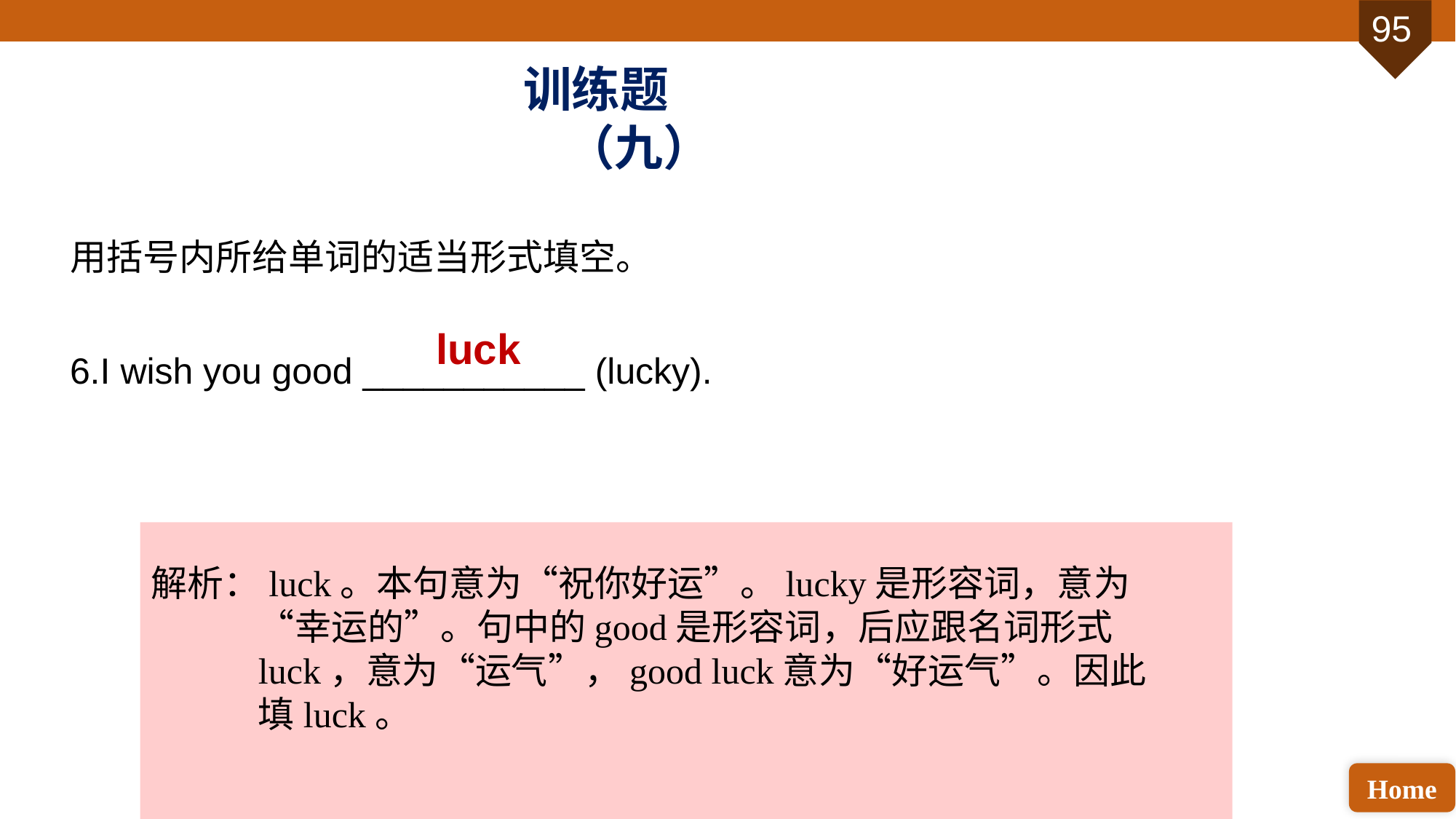

训练题（九）
用括号内所给单词的适当形式填空。

6.I wish you good ___________ (lucky).
luck

解析：luck。本句意为“祝你好运”。lucky是形容词，意为“幸运的”。句中的good是形容词，后应跟名词形式luck，意为“运气”，good luck意为“好运气”。因此填luck。